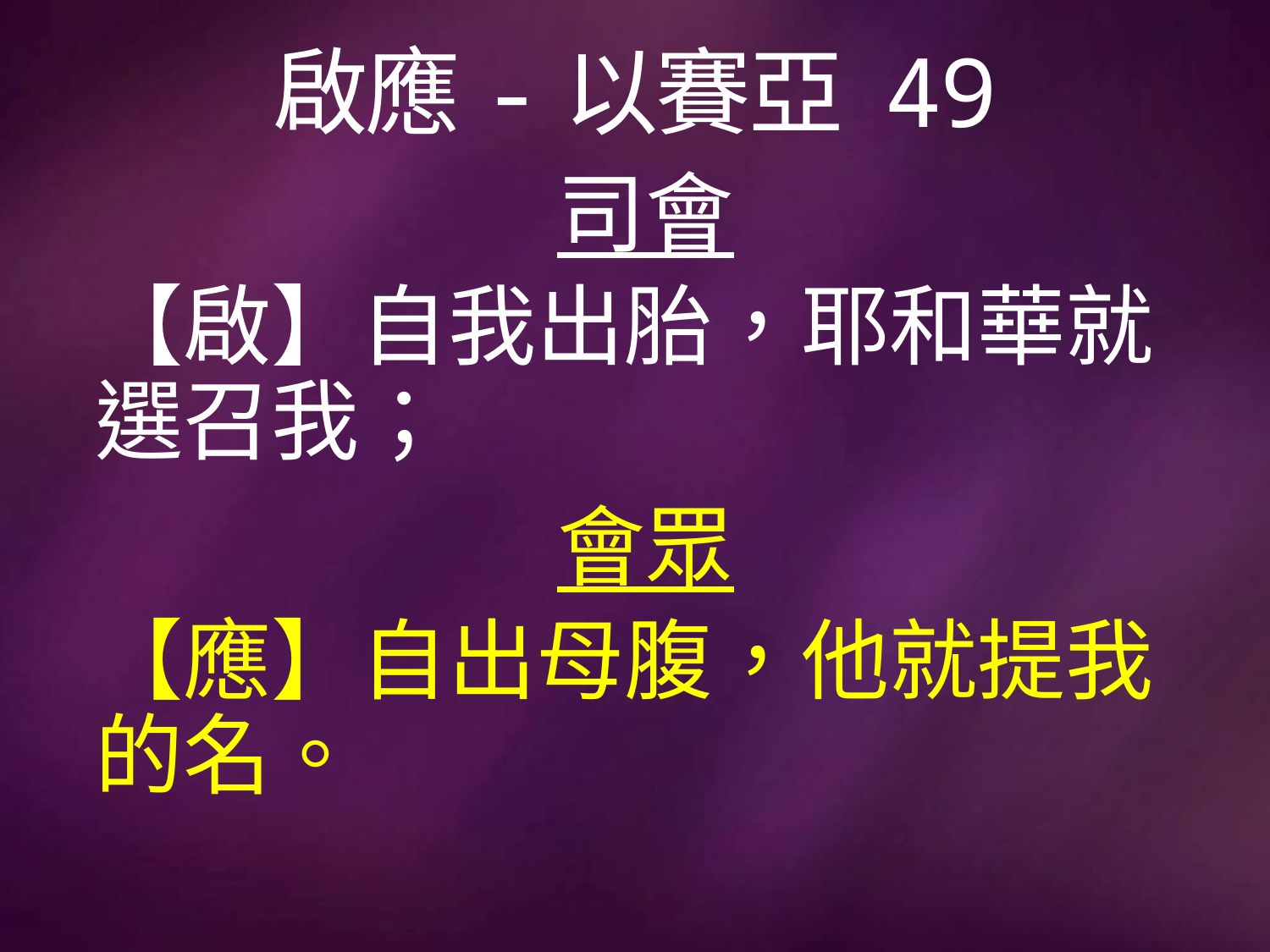

# 啟應-以賽亞 49
司會
【啟】自我出胎，耶和華就選召我；

會眾
【應】自出母腹，他就提我的名。